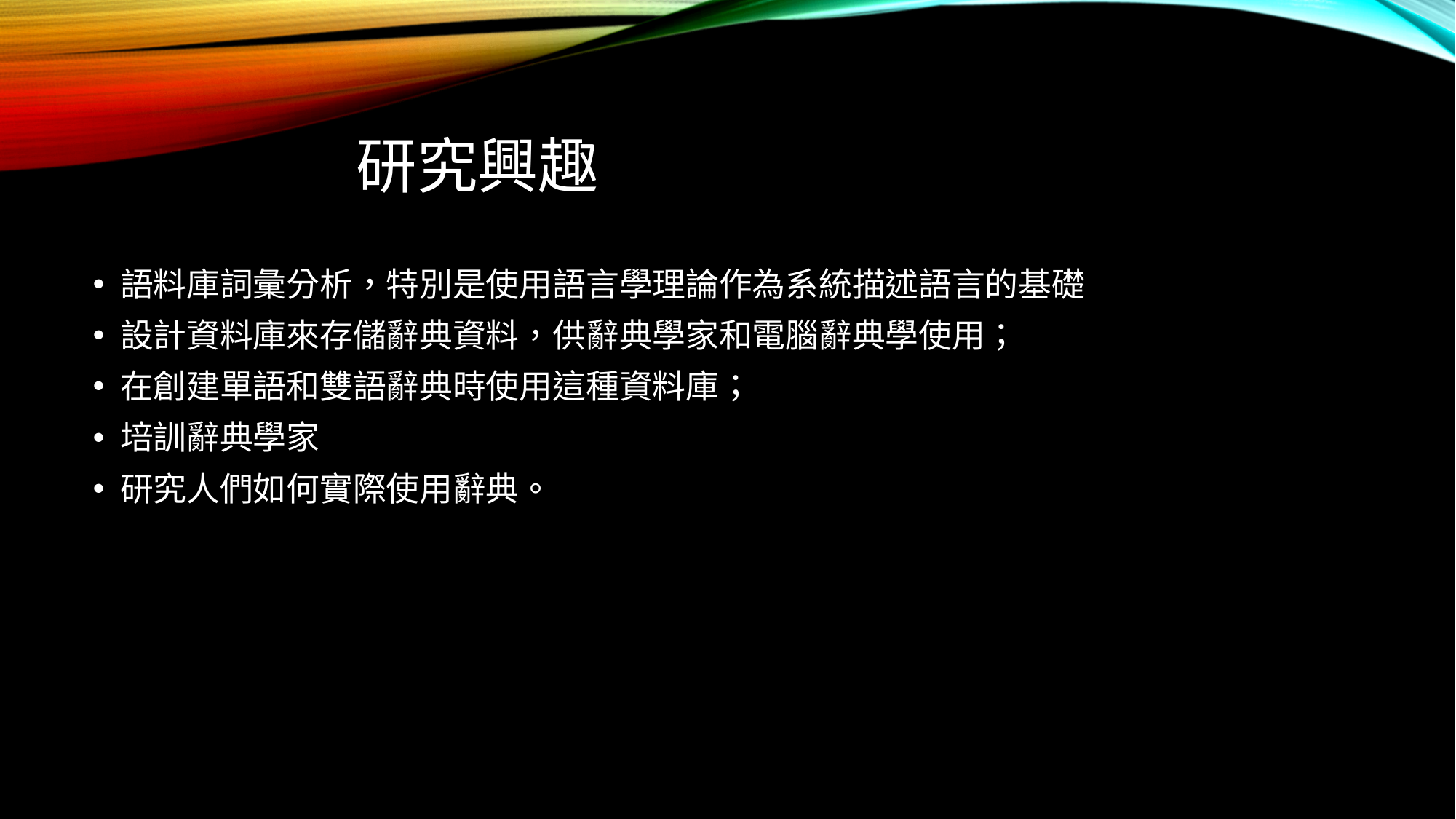

# 研究興趣
語料庫詞彙分析，特別是使用語言學理論作為系統描述語言的基礎
設計資料庫來存儲辭典資料，供辭典學家和電腦辭典學使用；
在創建單語和雙語辭典時使用這種資料庫；
培訓辭典學家
研究人們如何實際使用辭典。